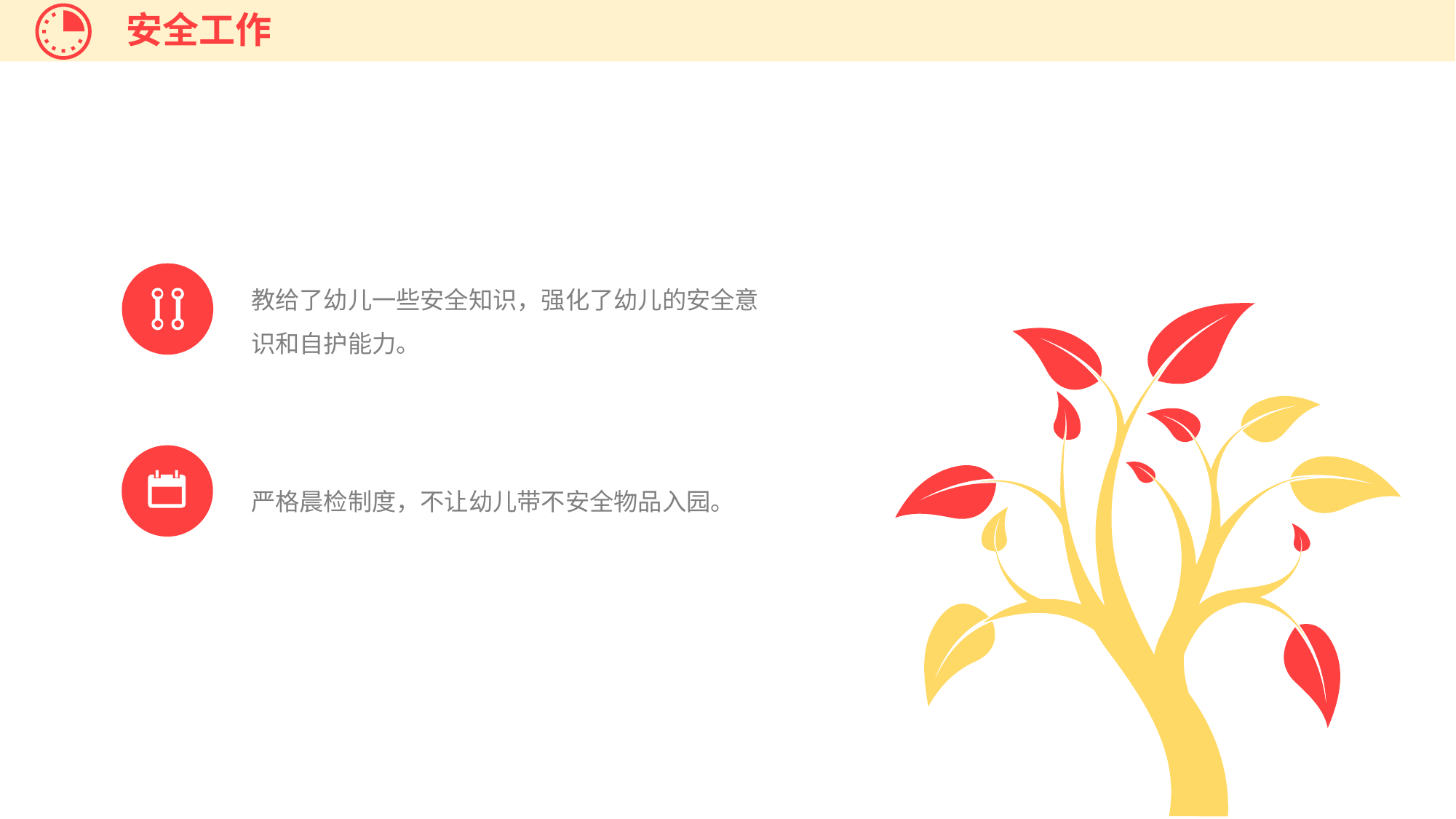

安全工作

教给了幼儿一些安全知识，强化了幼儿的安全意识和自护能力。

严格晨检制度，不让幼儿带不安全物品入园。